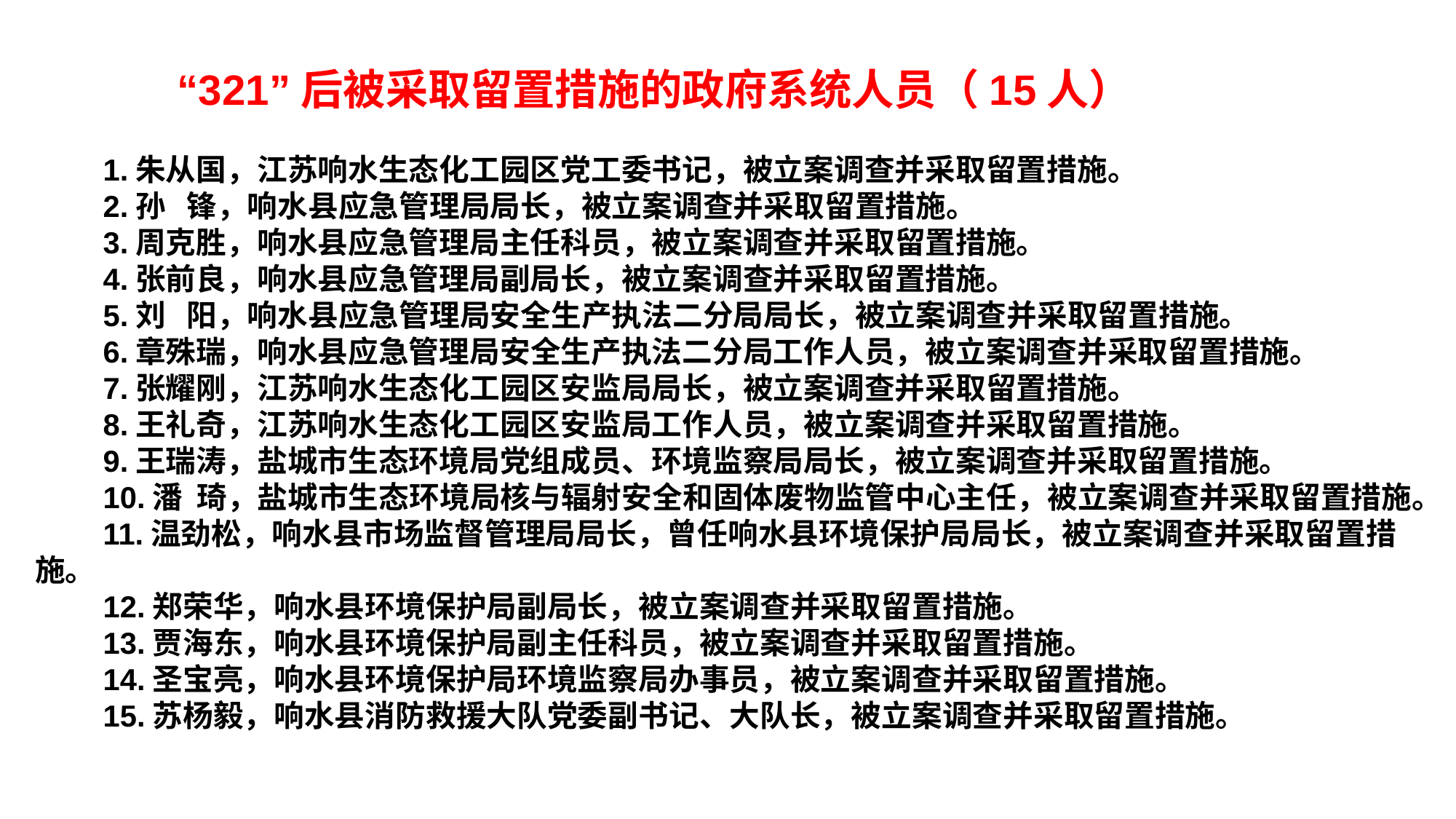

“321”后被采取留置措施的政府系统人员（15人）

　　1.朱从国，江苏响水生态化工园区党工委书记，被立案调查并采取留置措施。
　　2.孙   锋，响水县应急管理局局长，被立案调查并采取留置措施。
　　3.周克胜，响水县应急管理局主任科员，被立案调查并采取留置措施。
　　4.张前良，响水县应急管理局副局长，被立案调查并采取留置措施。
　　5.刘   阳，响水县应急管理局安全生产执法二分局局长，被立案调查并采取留置措施。
　　6.章殊瑞，响水县应急管理局安全生产执法二分局工作人员，被立案调查并采取留置措施。
　　7.张耀刚，江苏响水生态化工园区安监局局长，被立案调查并采取留置措施。
　　8.王礼奇，江苏响水生态化工园区安监局工作人员，被立案调查并采取留置措施。
　　9.王瑞涛，盐城市生态环境局党组成员、环境监察局局长，被立案调查并采取留置措施。
　　10.潘  琦，盐城市生态环境局核与辐射安全和固体废物监管中心主任，被立案调查并采取留置措施。
　　11.温劲松，响水县市场监督管理局局长，曾任响水县环境保护局局长，被立案调查并采取留置措施。
　　12.郑荣华，响水县环境保护局副局长，被立案调查并采取留置措施。
　　13.贾海东，响水县环境保护局副主任科员，被立案调查并采取留置措施。
　　14.圣宝亮，响水县环境保护局环境监察局办事员，被立案调查并采取留置措施。
　　15.苏杨毅，响水县消防救援大队党委副书记、大队长，被立案调查并采取留置措施。
74